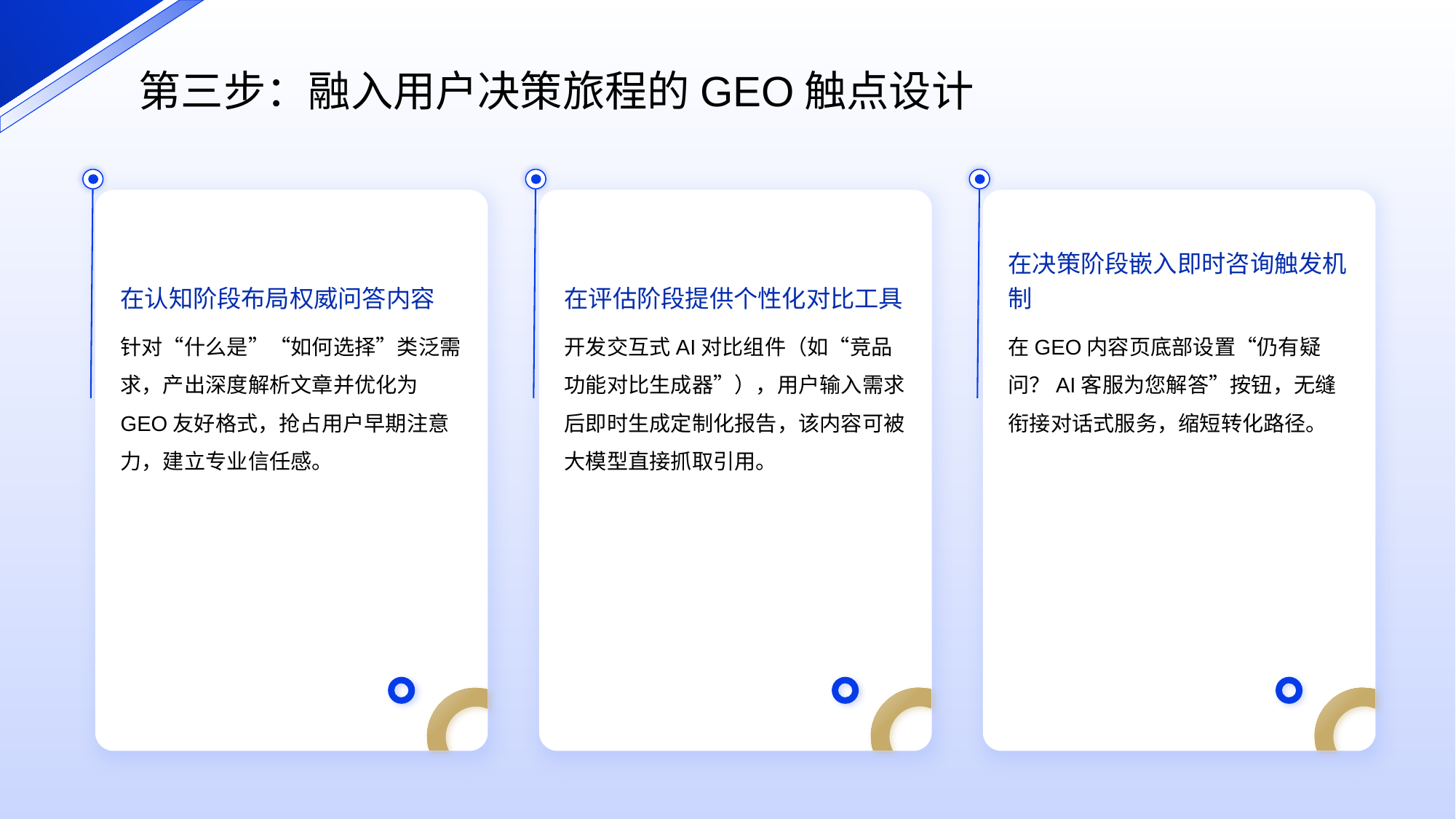

第三步：融入用户决策旅程的GEO触点设计

在认知阶段布局权威问答内容
在评估阶段提供个性化对比工具
在决策阶段嵌入即时咨询触发机制
针对“什么是”“如何选择”类泛需求，产出深度解析文章并优化为GEO友好格式，抢占用户早期注意力，建立专业信任感。
开发交互式AI对比组件（如“竞品功能对比生成器”），用户输入需求后即时生成定制化报告，该内容可被大模型直接抓取引用。
在GEO内容页底部设置“仍有疑问？AI客服为您解答”按钮，无缝衔接对话式服务，缩短转化路径。